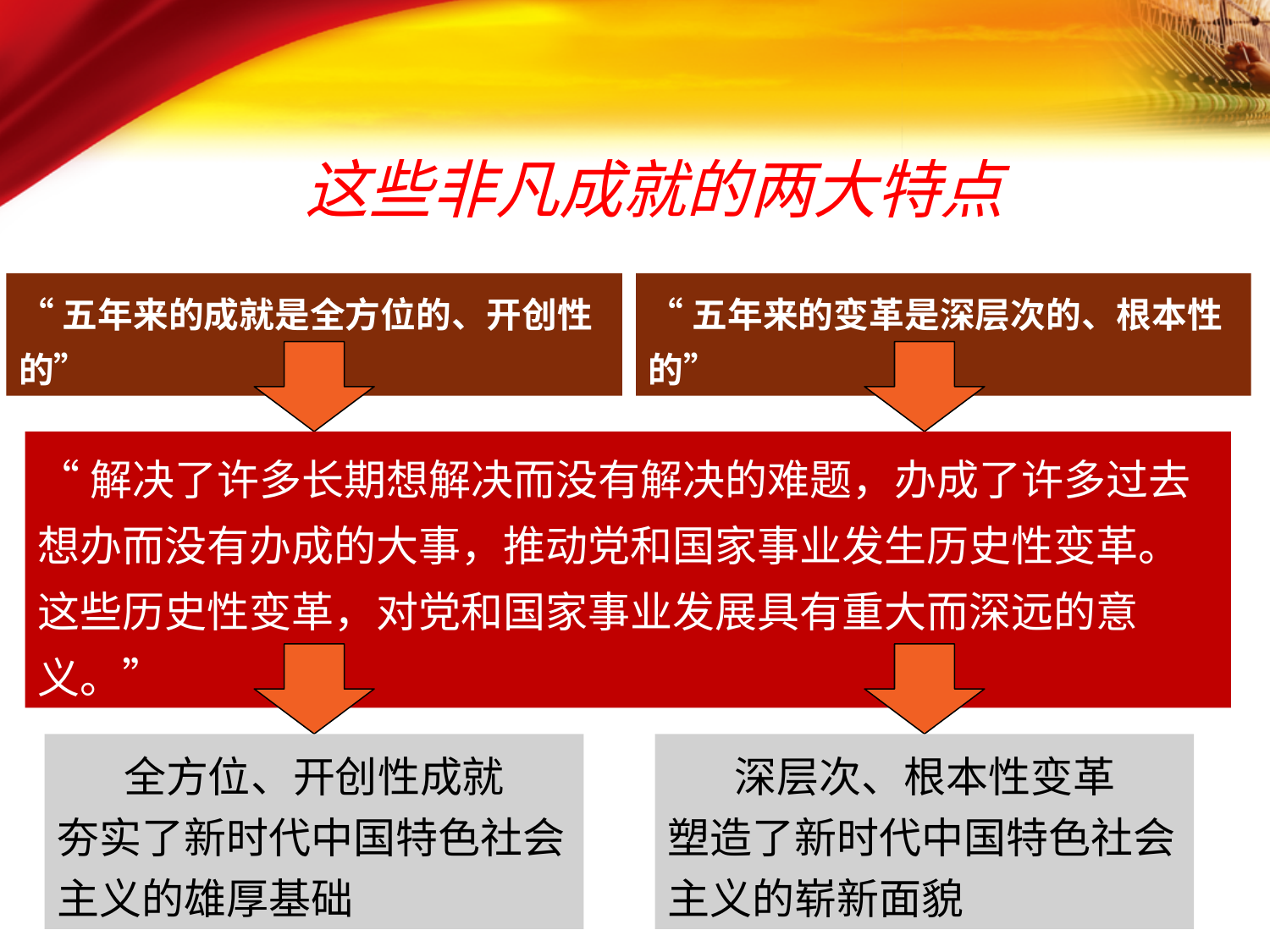

这些非凡成就的两大特点
“五年来的成就是全方位的、开创性的”
“五年来的变革是深层次的、根本性的”

“解决了许多长期想解决而没有解决的难题，办成了许多过去想办而没有办成的大事，推动党和国家事业发生历史性变革。这些历史性变革，对党和国家事业发展具有重大而深远的意义。”

全方位、开创性成就
夯实了新时代中国特色社会主义的雄厚基础
深层次、根本性变革
塑造了新时代中国特色社会主义的崭新面貌